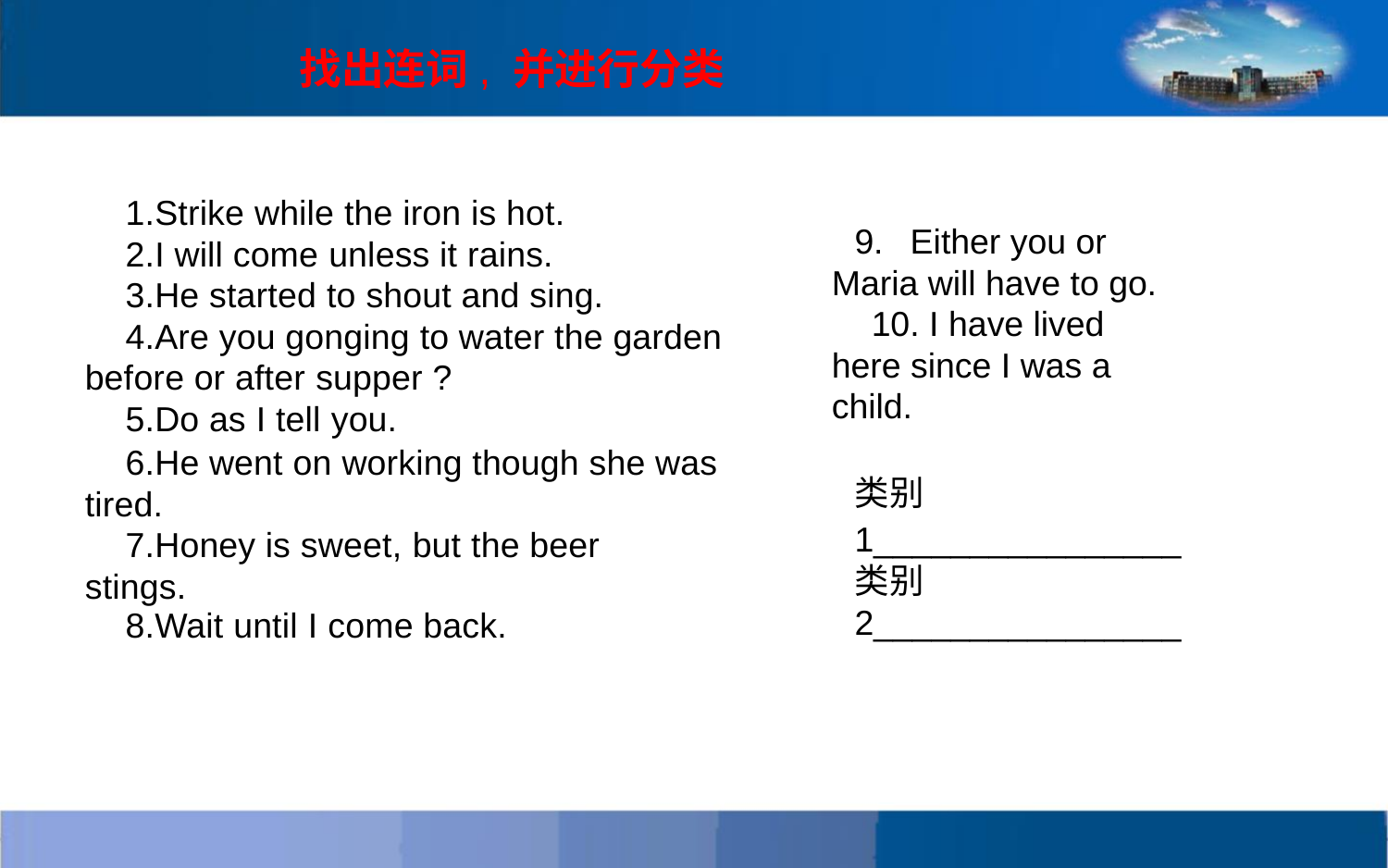

找出连词, 并进行分类
1.Strike while the iron is hot.
2.I will come unless it rains.
3.He started to shout and sing.
4.Are you gonging to water the garden
before or after supper ?
5.Do as I tell you.
9. Either you or
Maria will have to go.
10. I have lived
here since I was a
child.
6.He went on working though she was
tired.
7.Honey is sweet, but the beer
stings.
8.Wait until I come back.
类别1________________
类别2________________